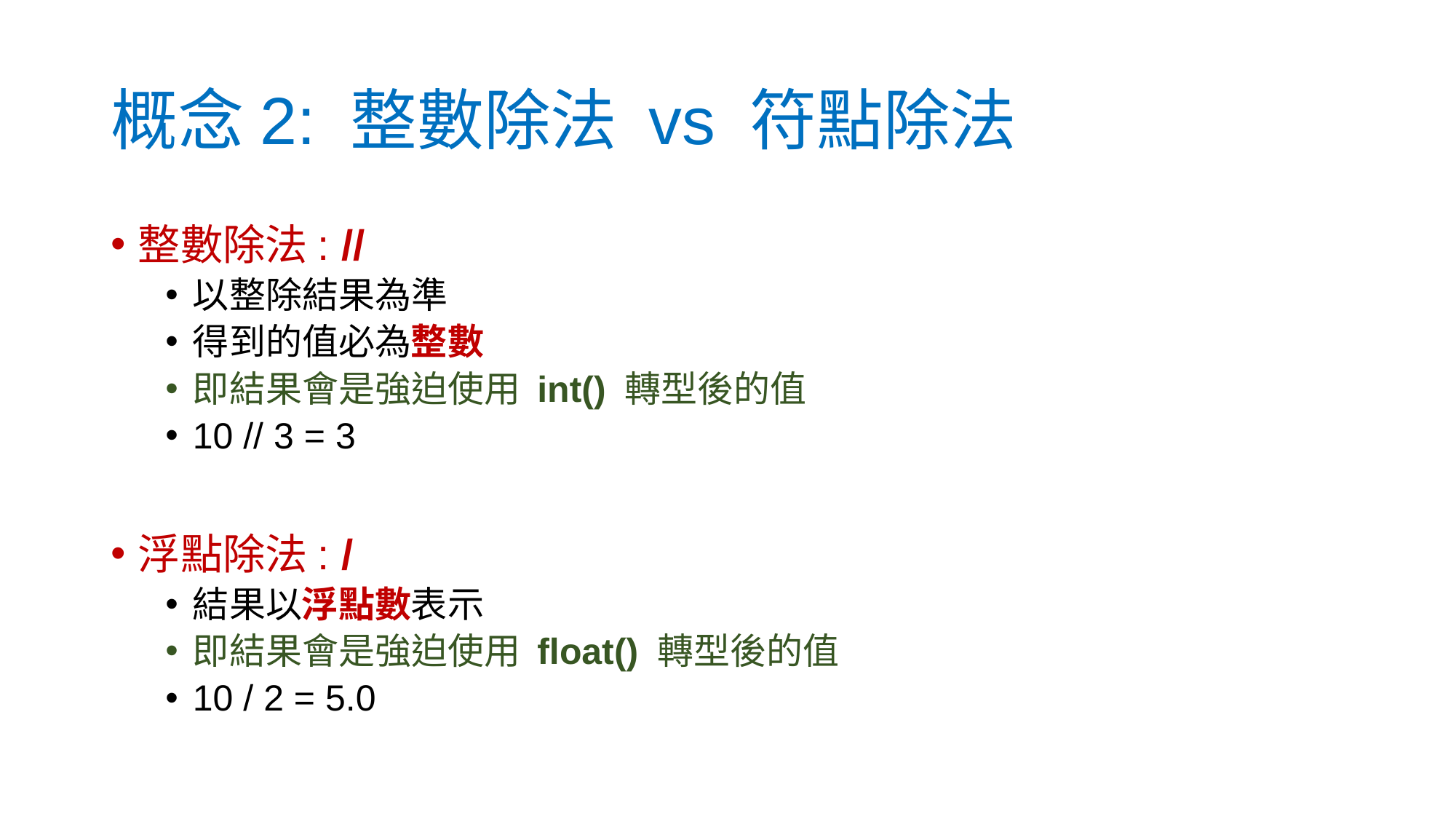

# 概念2: 整數除法 vs 符點除法
整數除法: //
以整除結果為準
得到的值必為整數
即結果會是強迫使用 int() 轉型後的值
10 // 3 = 3

浮點除法: /
結果以浮點數表示
即結果會是強迫使用 float() 轉型後的值
10 / 2 = 5.0